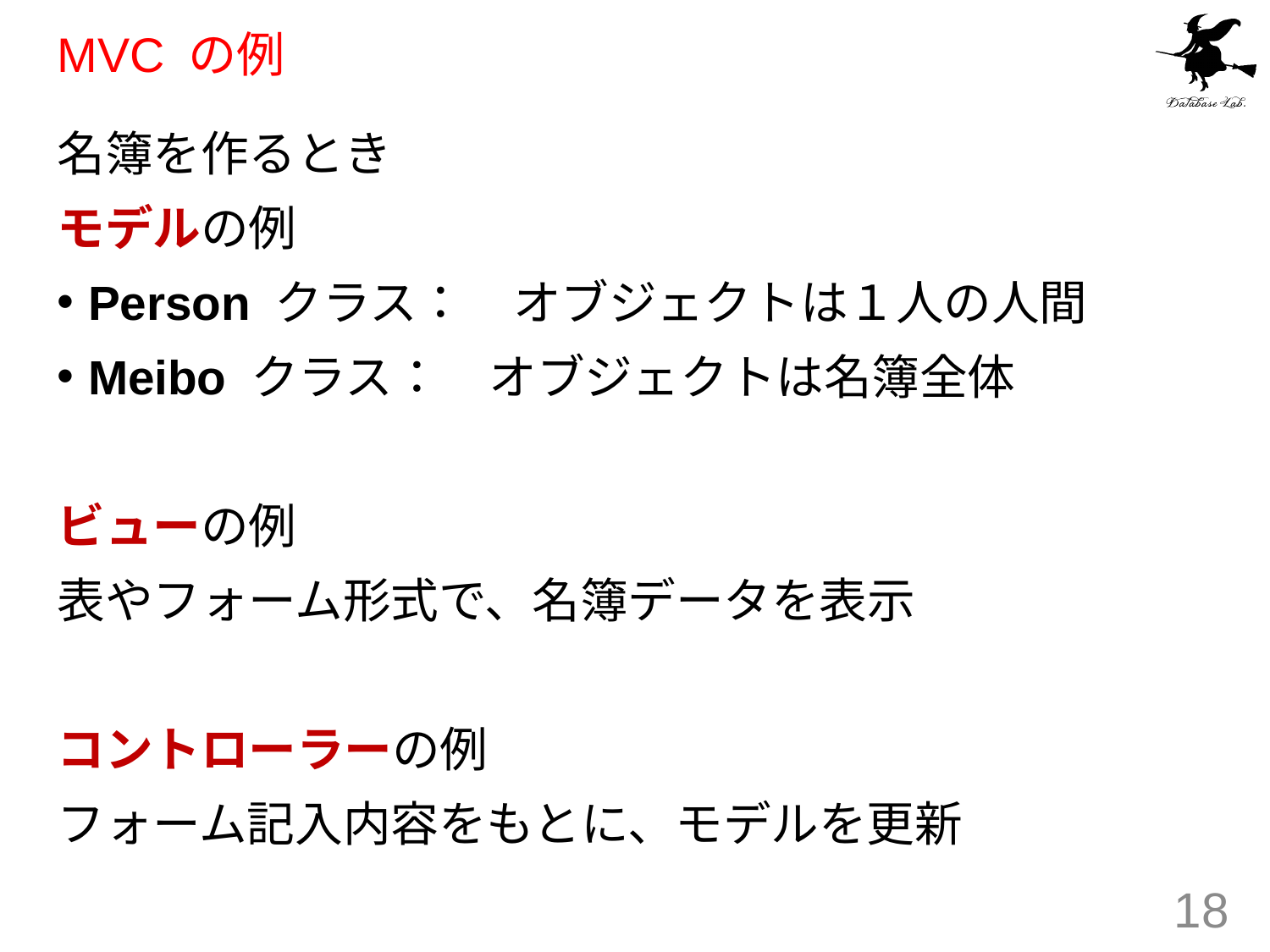

# MVC の例
名簿を作るとき
モデルの例
Person クラス：　オブジェクトは１人の人間
Meibo クラス：　オブジェクトは名簿全体

ビューの例
表やフォーム形式で、名簿データを表示

コントローラーの例
フォーム記入内容をもとに、モデルを更新
18